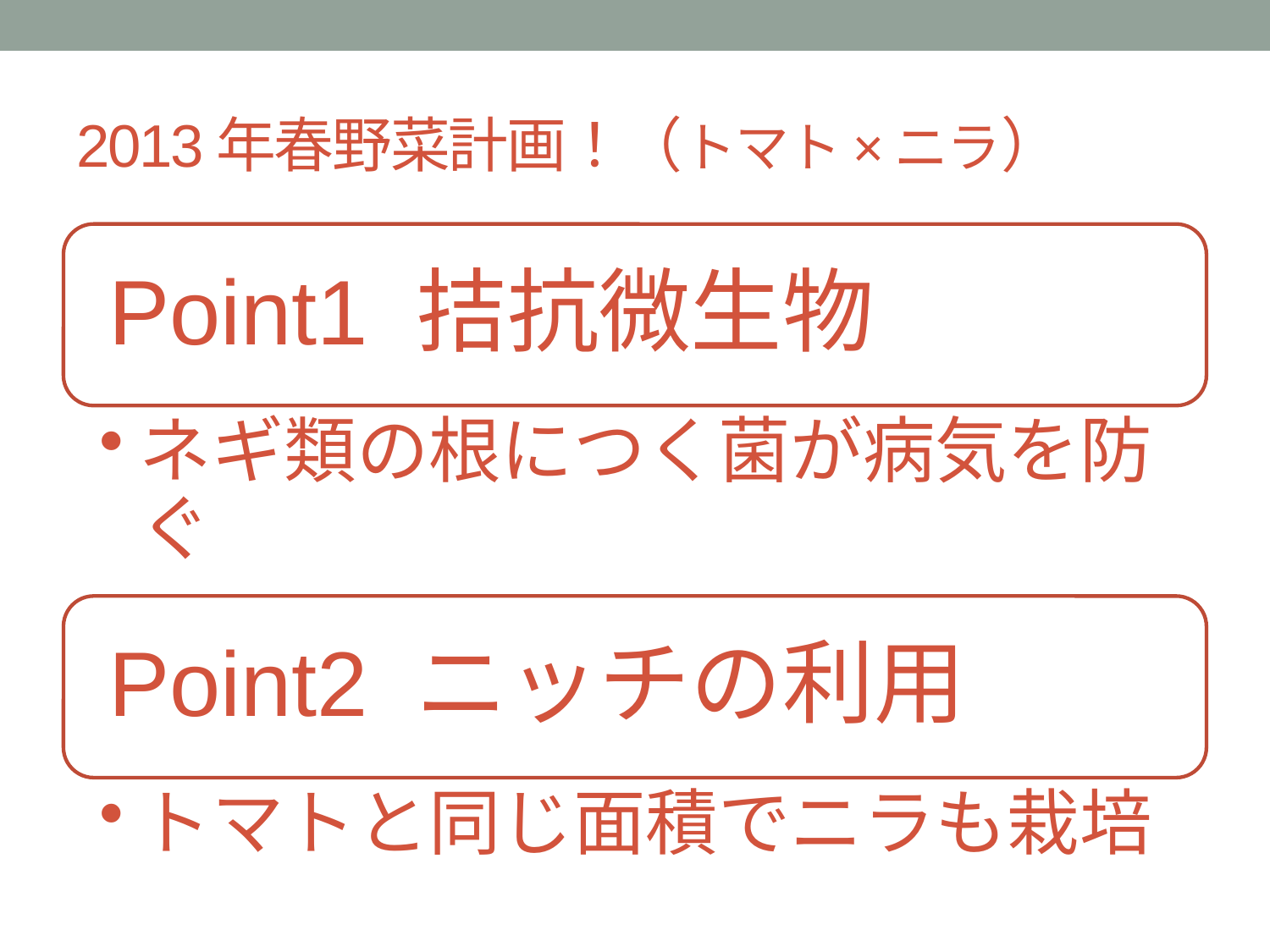

# 2013年春野菜計画！（トマト×ニラ）
Point1 拮抗微生物
ネギ類の根につく菌が病気を防ぐ
Point2 ニッチの利用
トマトと同じ面積でニラも栽培